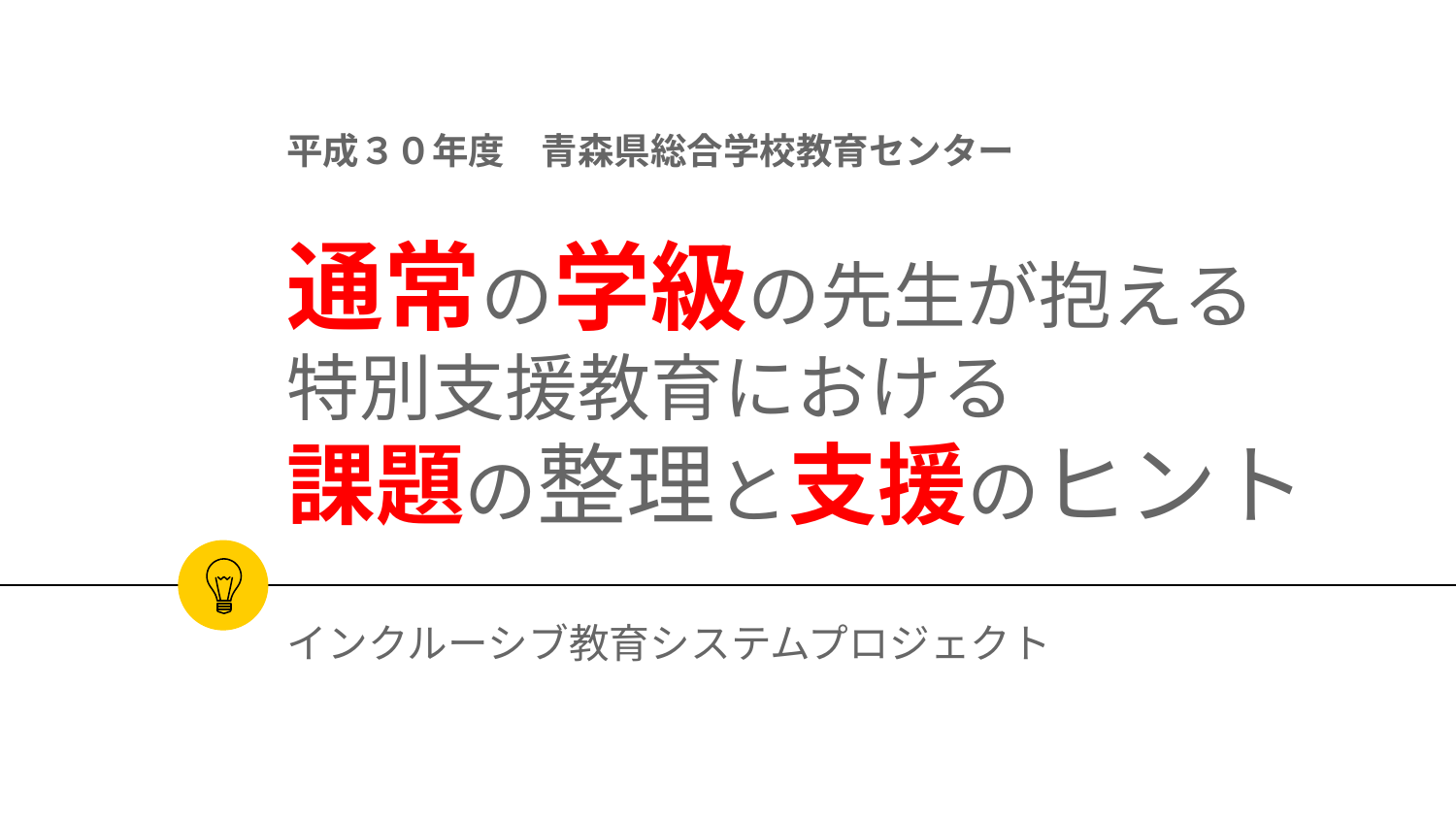

平成３０年度　青森県総合学校教育センター
通常の学級の先生が抱える
特別支援教育における
課題の整理と支援のヒント
# インクルーシブ教育システムプロジェクト